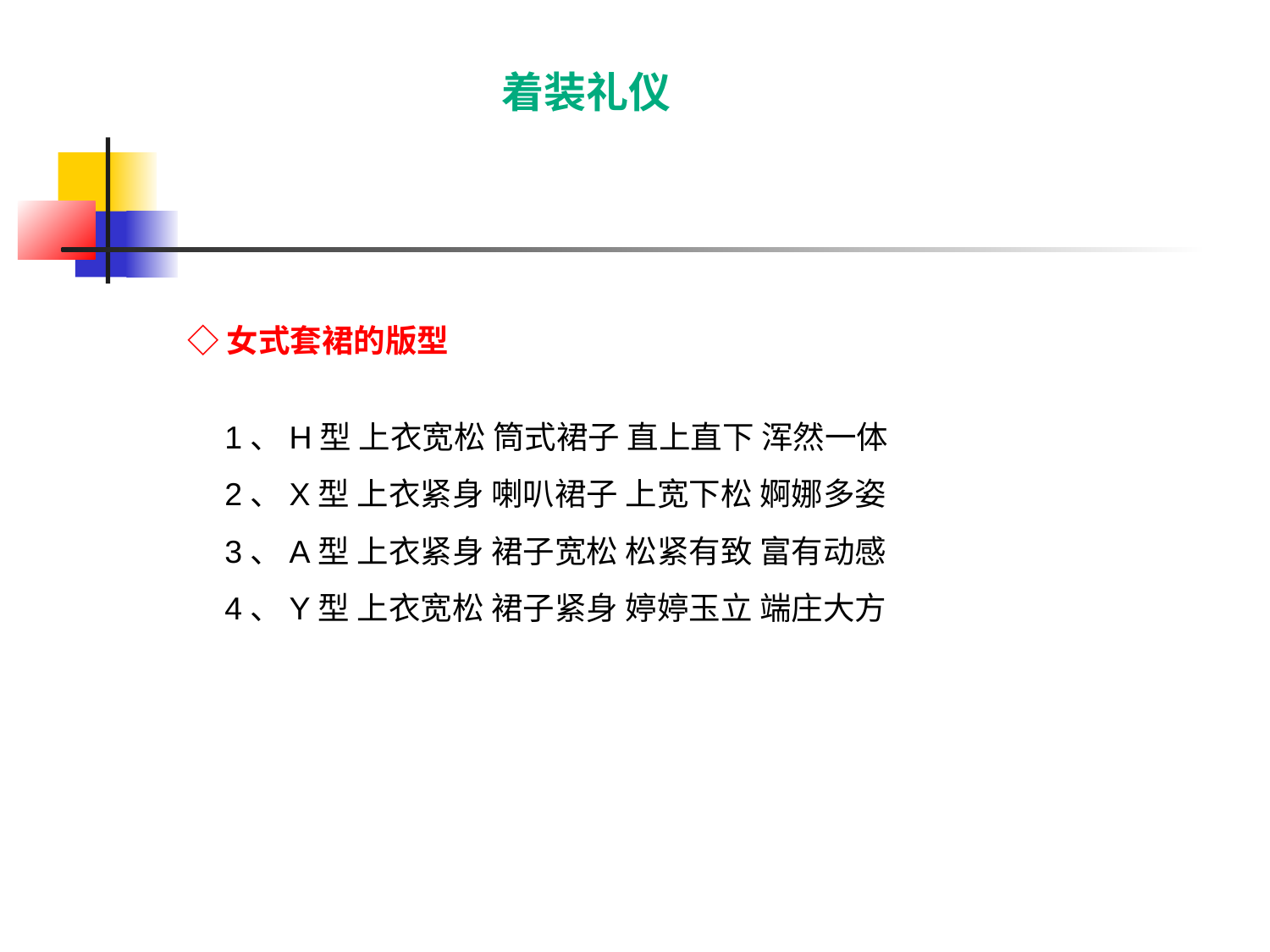

着装礼仪
# ◇女式套裙的版型
1、H型 上衣宽松 筒式裙子 直上直下 浑然一体
2、X型 上衣紧身 喇叭裙子 上宽下松 婀娜多姿
3、A型 上衣紧身 裙子宽松 松紧有致 富有动感
4、Y型 上衣宽松 裙子紧身 婷婷玉立 端庄大方